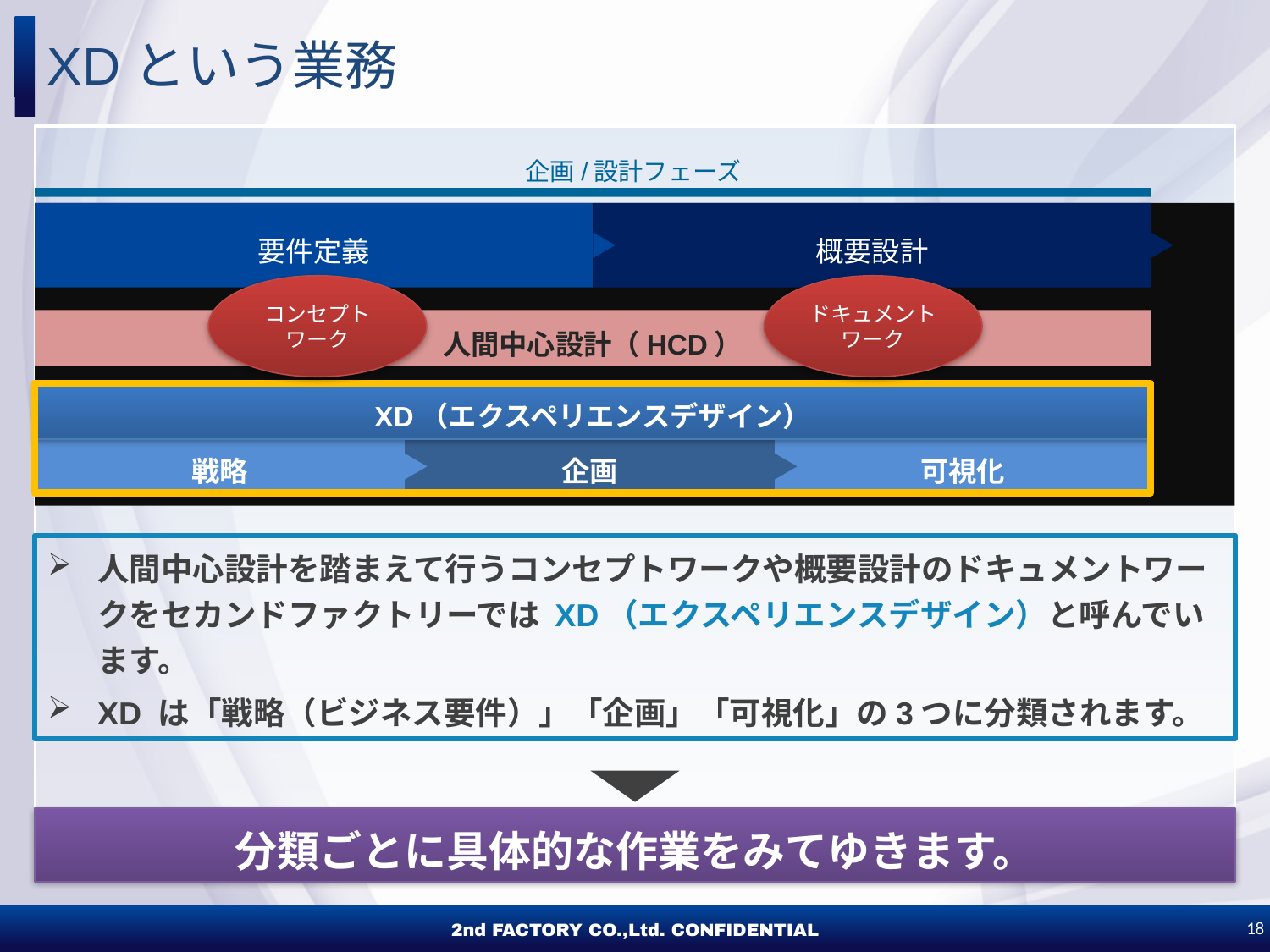

# XDという業務
企画/設計フェーズ

要件定義
概要設計

コンセプト
ワーク
ドキュメント
ワーク
人間中心設計（HCD）
XD（エクスペリエンスデザイン）
戦略
企画
可視化

人間中心設計を踏まえて行うコンセプトワークや概要設計のドキュメントワークをセカンドファクトリーでは XD（エクスペリエンスデザイン）と呼んでいます。
XD は「戦略（ビジネス要件）」「企画」「可視化」の3つに分類されます。

分類ごとに具体的な作業をみてゆきます。